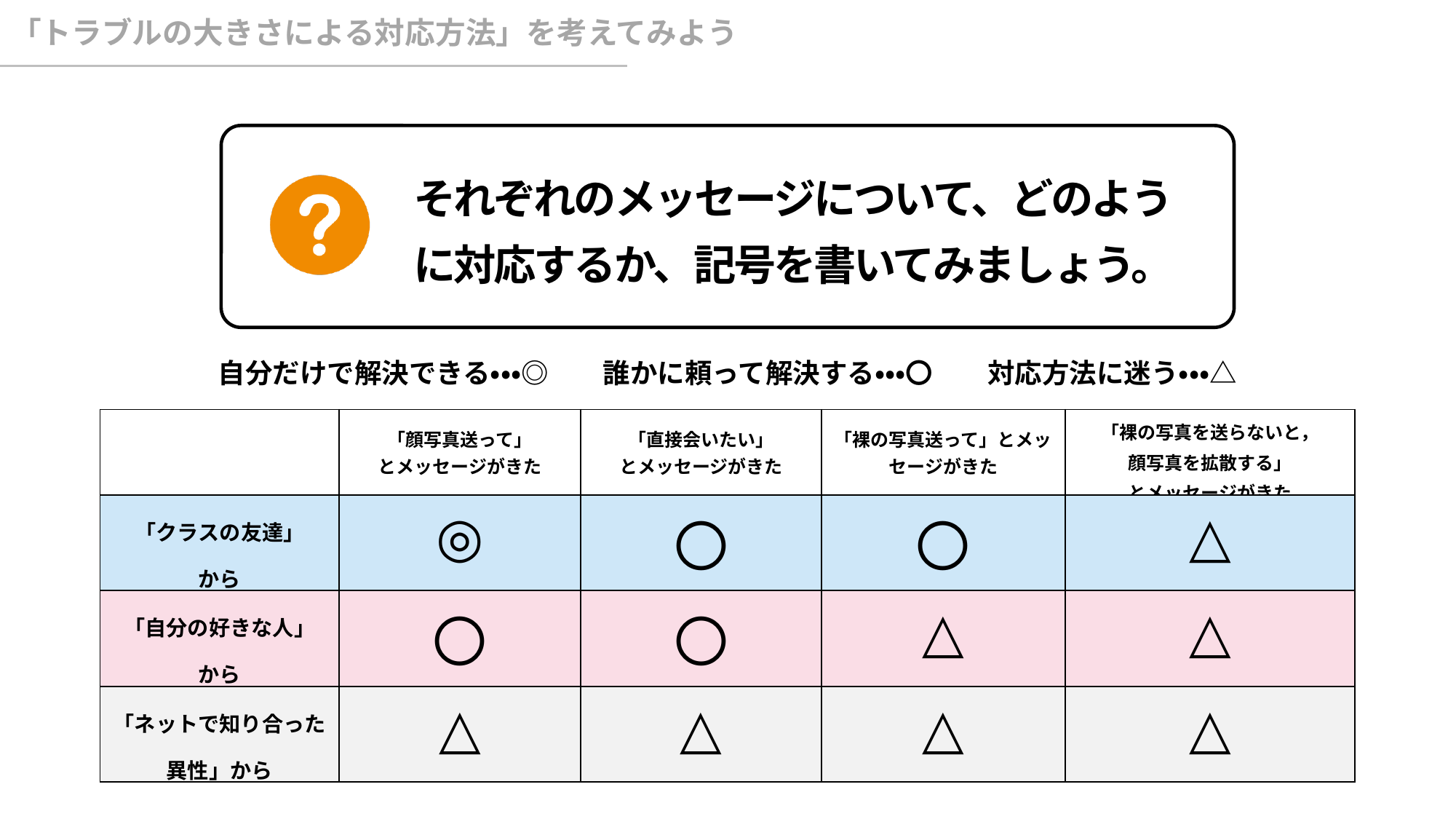

# 「トラブルの大きさによる対応方法」を考えてみよう
それぞれのメッセージについて、どのように対応するか、記号を書いてみましょう。
自分だけで解決できる・・・◎　　誰かに頼って解決する・・・〇　　対応方法に迷う・・・△
|  | 「顔写真送って」 とメッセージがきた | 「直接会いたい」 とメッセージがきた | 「裸の写真送って」とメッセージがきた | 「裸の写真を送らないと， 顔写真を拡散する」 とメッセージがきた |
| --- | --- | --- | --- | --- |
| 「クラスの友達」 から | ◎ | 〇 | 〇 | △ |
| 「自分の好きな人」 から | 〇 | 〇 | △ | △ |
| 「ネットで知り合った異性」から | △ | △ | △ | △ |